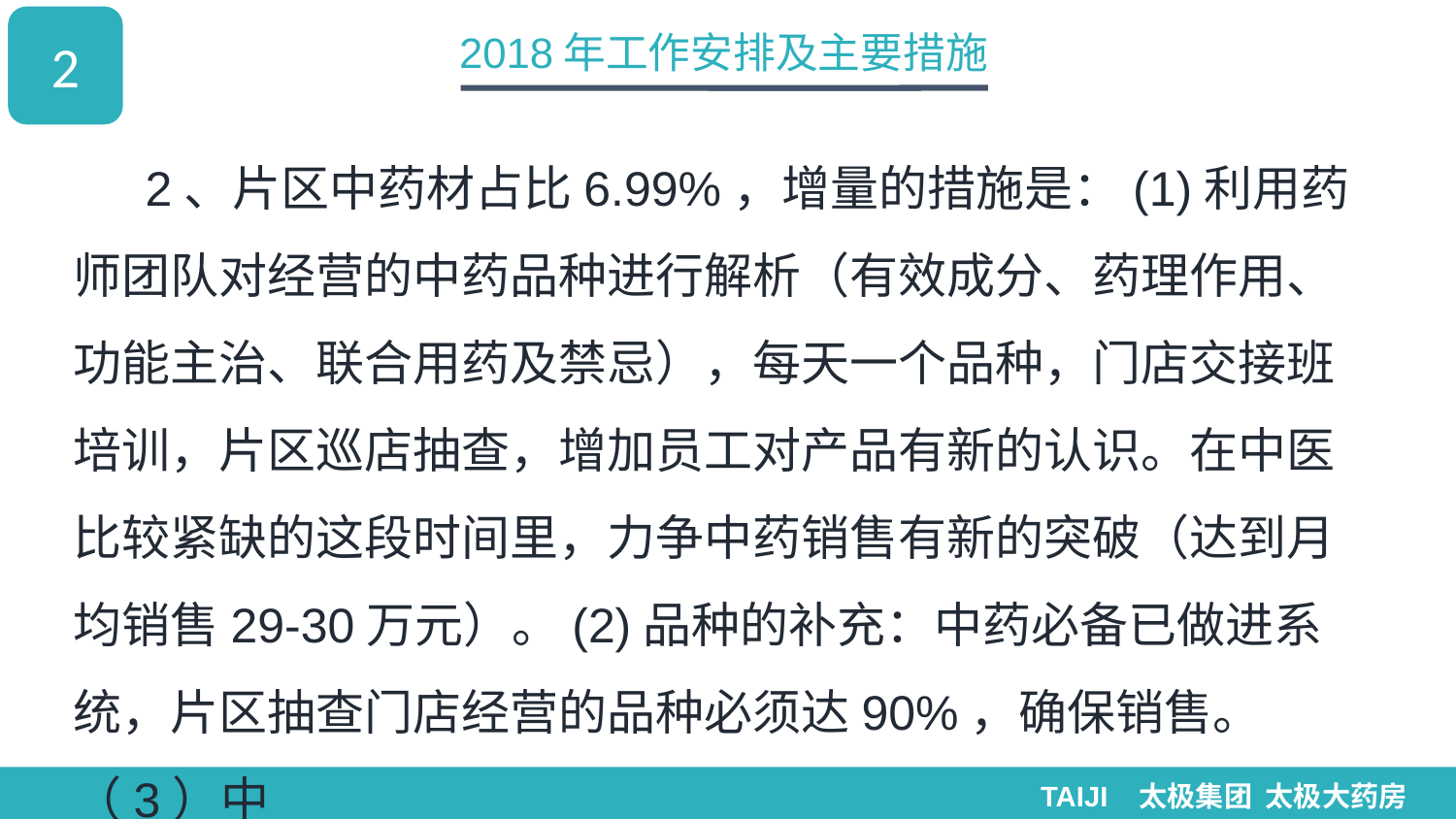

2
2018年工作安排及主要措施
2、片区中药材占比6.99%，增量的措施是：(1)利用药师团队对经营的中药品种进行解析（有效成分、药理作用、功能主治、联合用药及禁忌），每天一个品种，门店交接班培训，片区巡店抽查，增加员工对产品有新的认识。在中医比较紧缺的这段时间里，力争中药销售有新的突破（达到月均销售29-30万元）。(2)品种的补充：中药必备已做进系统，片区抽查门店经营的品种必须达90%，确保销售。（3）中

TAIJI   太极集团  太极大药房